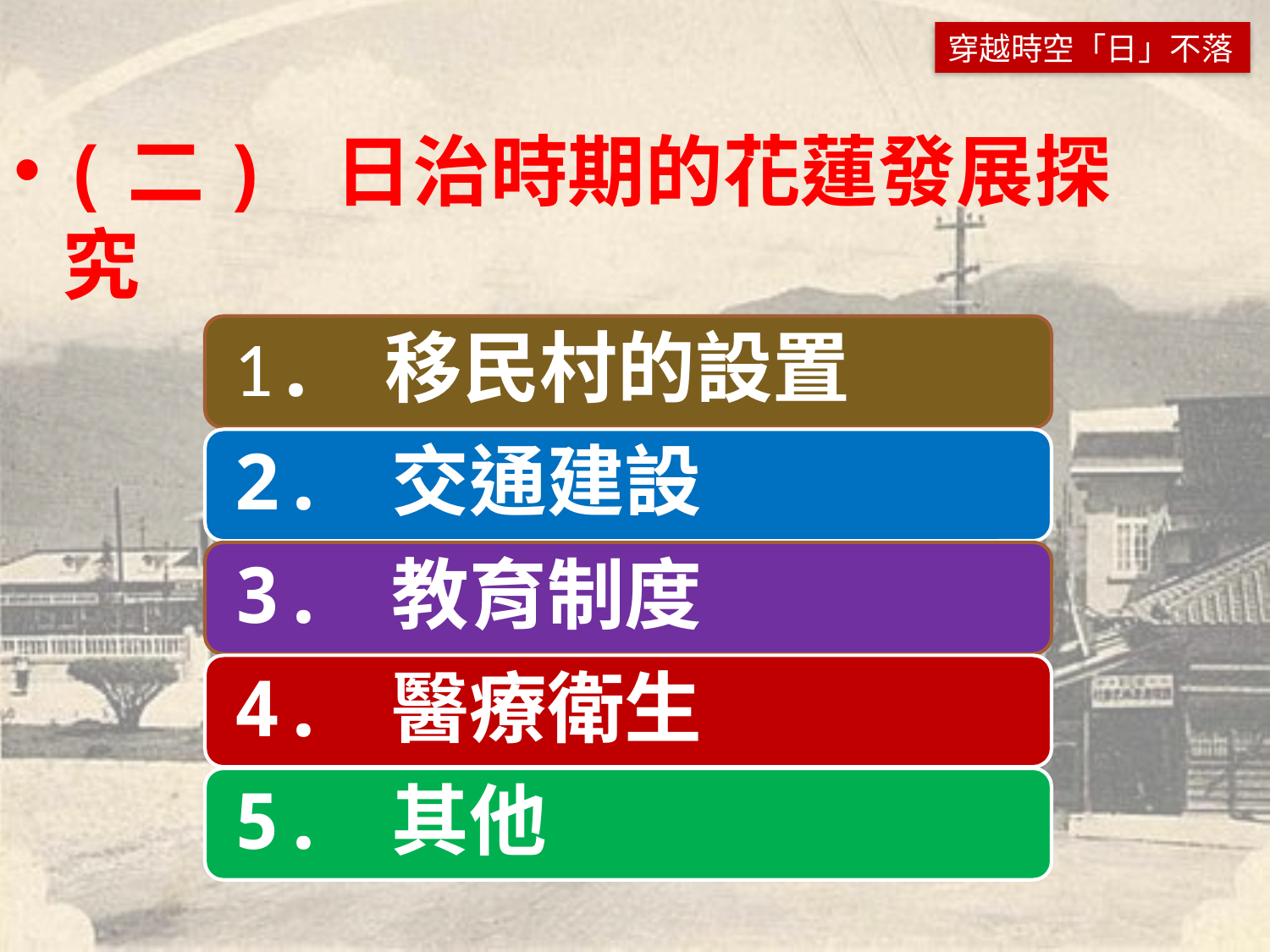

穿越時空「日」不落
#
(二) 日治時期的花蓮發展探究
1. 移民村的設置
2. 交通建設
3. 教育制度
4. 醫療衛生
5. 其他